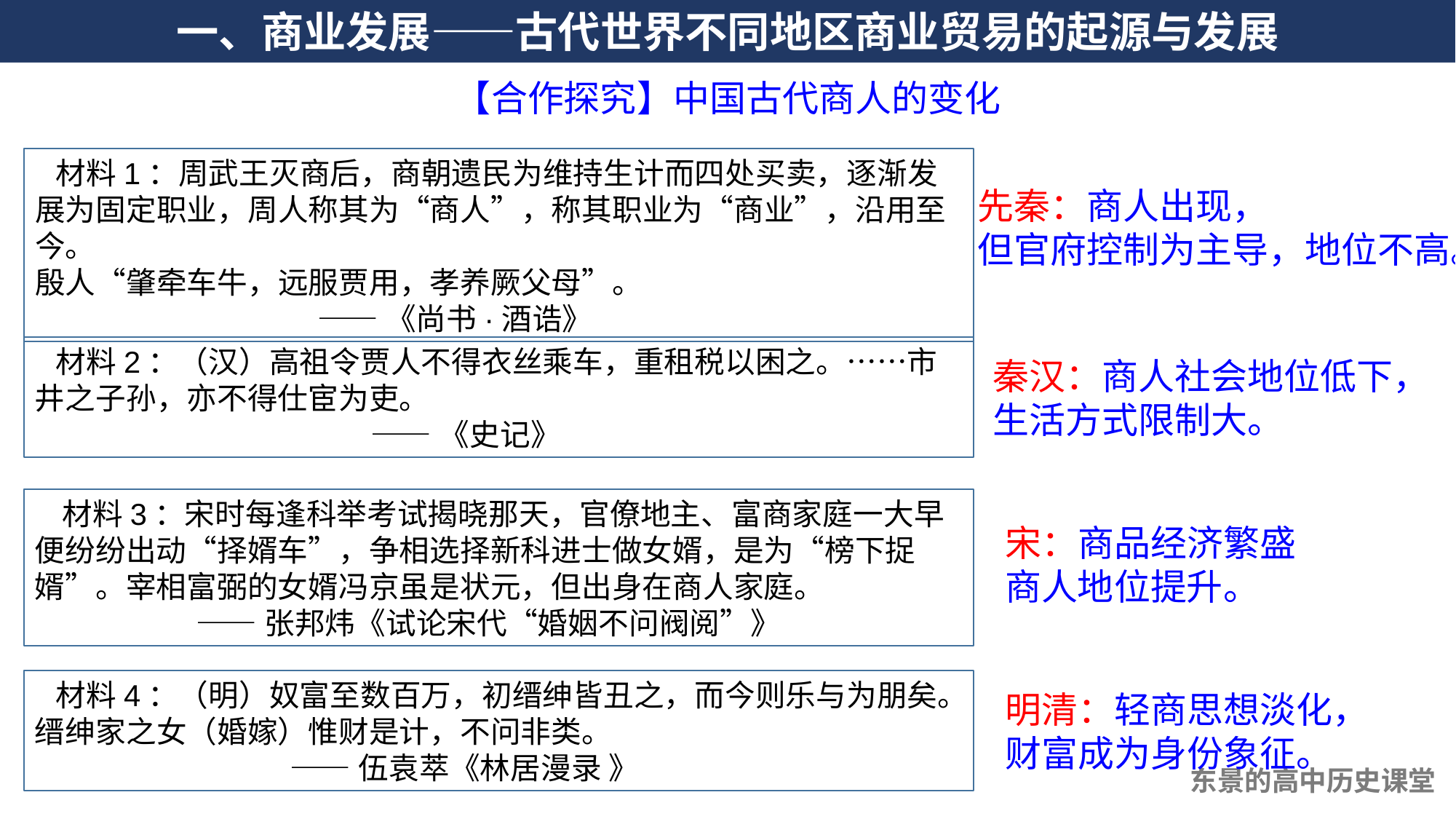

一、商业发展——古代世界不同地区商业贸易的起源与发展
【合作探究】中国古代商人的变化
  材料1：周武王灭商后，商朝遗民为维持生计而四处买卖，逐渐发展为固定职业，周人称其为“商人”，称其职业为“商业”，沿用至今。
殷人“肇牵车牛，远服贾用，孝养厥父母”。
                                          ——《尚书·酒诰》
先秦：商人出现，
但官府控制为主导，地位不高。
  材料2：（汉）高祖令贾人不得衣丝乘车，重租税以困之。……市井之子孙，亦不得仕宦为吏。
                                                  ——《史记》
秦汉：商人社会地位低下，生活方式限制大。
   材料3：宋时每逢科举考试揭晓那天，官僚地主、富商家庭一大早便纷纷出动“择婿车”，争相选择新科进士做女婿，是为“榜下捉婿”。宰相富弼的女婿冯京虽是状元，但出身在商人家庭。
                        ——张邦炜《试论宋代“婚姻不问阀阅”》
宋：商品经济繁盛
商人地位提升。
  材料4：（明）奴富至数百万，初缙绅皆丑之，而今则乐与为朋矣。缙绅家之女（婚嫁）惟财是计，不问非类。
                                      ——伍袁萃《林居漫录 》
明清：轻商思想淡化，财富成为身份象征。